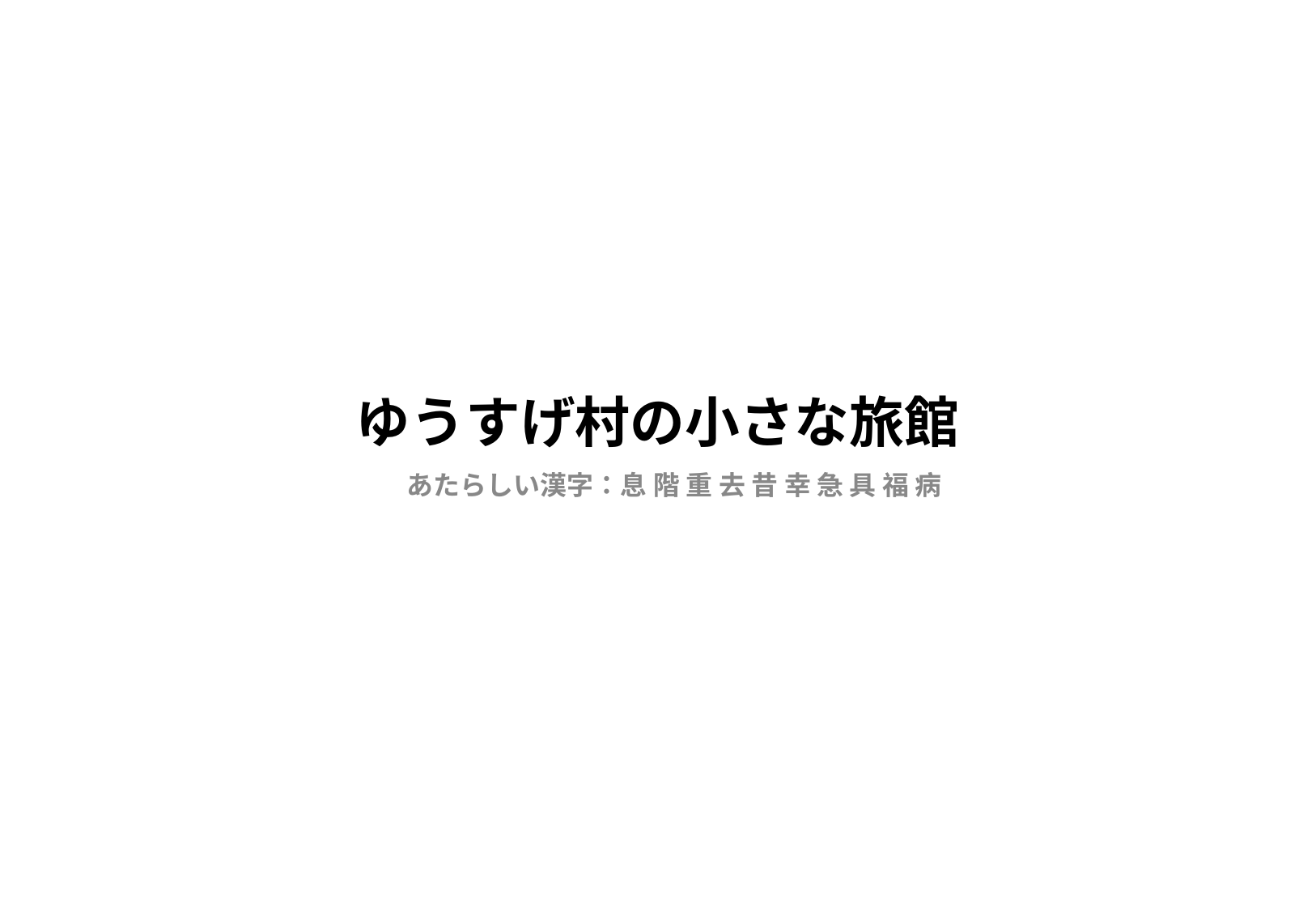

# ゆうすげ村の小さな旅館
あたらしい漢字：息 階 重 去 昔 幸 急 具 福 病